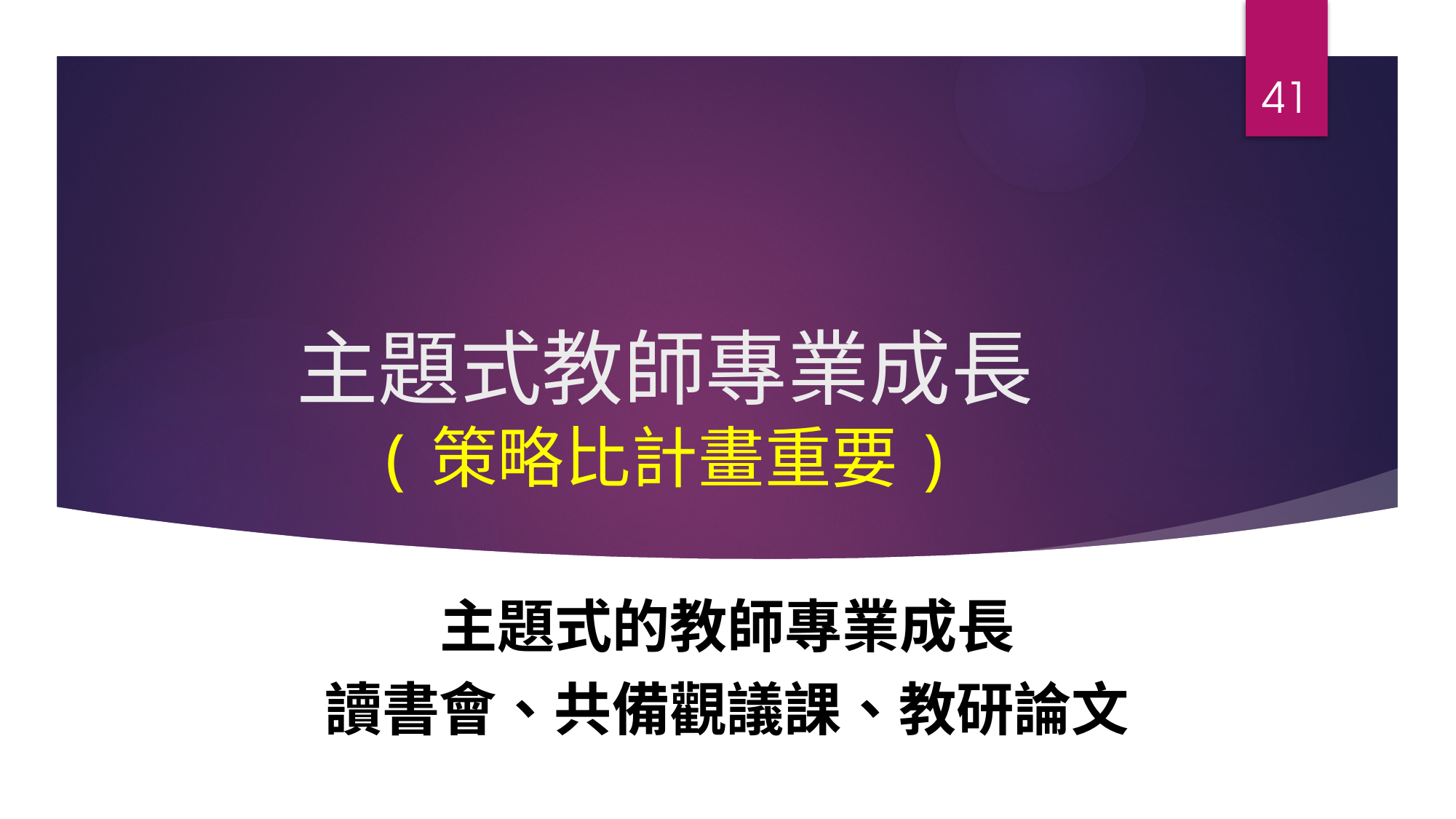

41
# 主題式教師專業成長 (策略比計畫重要)
主題式的教師專業成長
讀書會、共備觀議課、教研論文